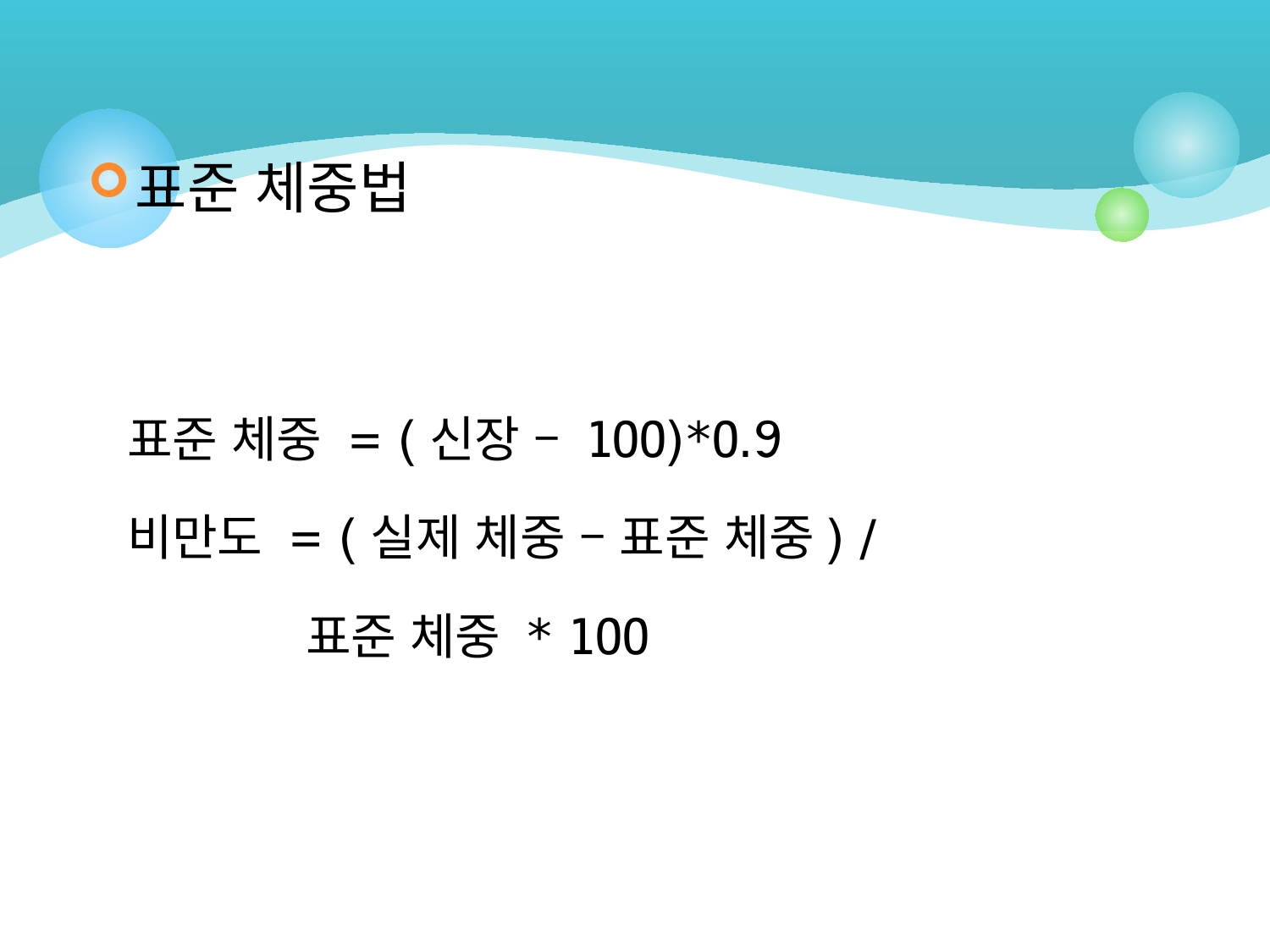

표준 체중법

  표준 체중 = (신장 – 100)*0.9
  비만도 = (실제 체중 – 표준 체중) /
               표준 체중 * 100